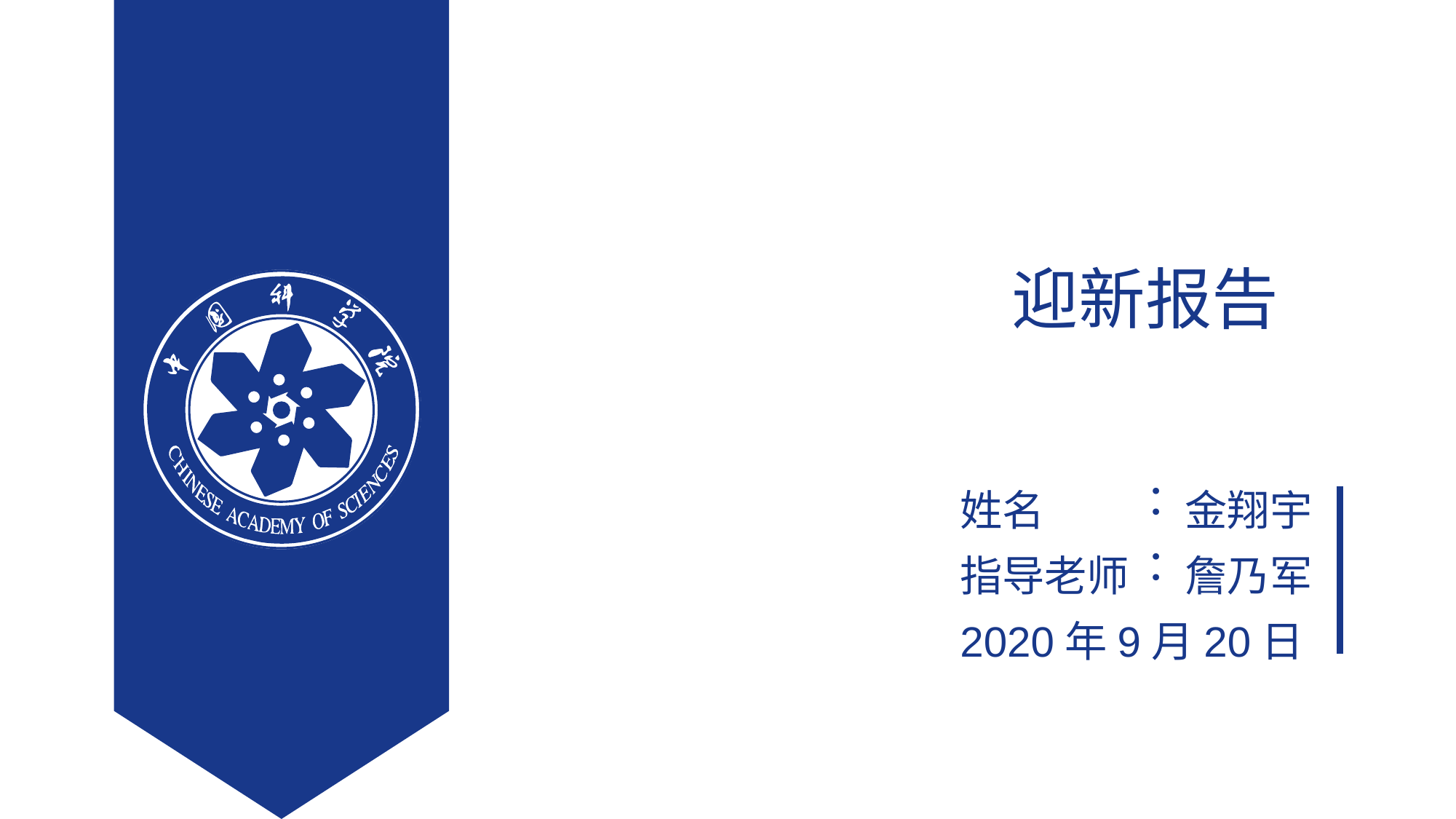

考核迎新报告博
姓名
金翔宇
：
指导老师
詹乃军
：
2020年9月20日